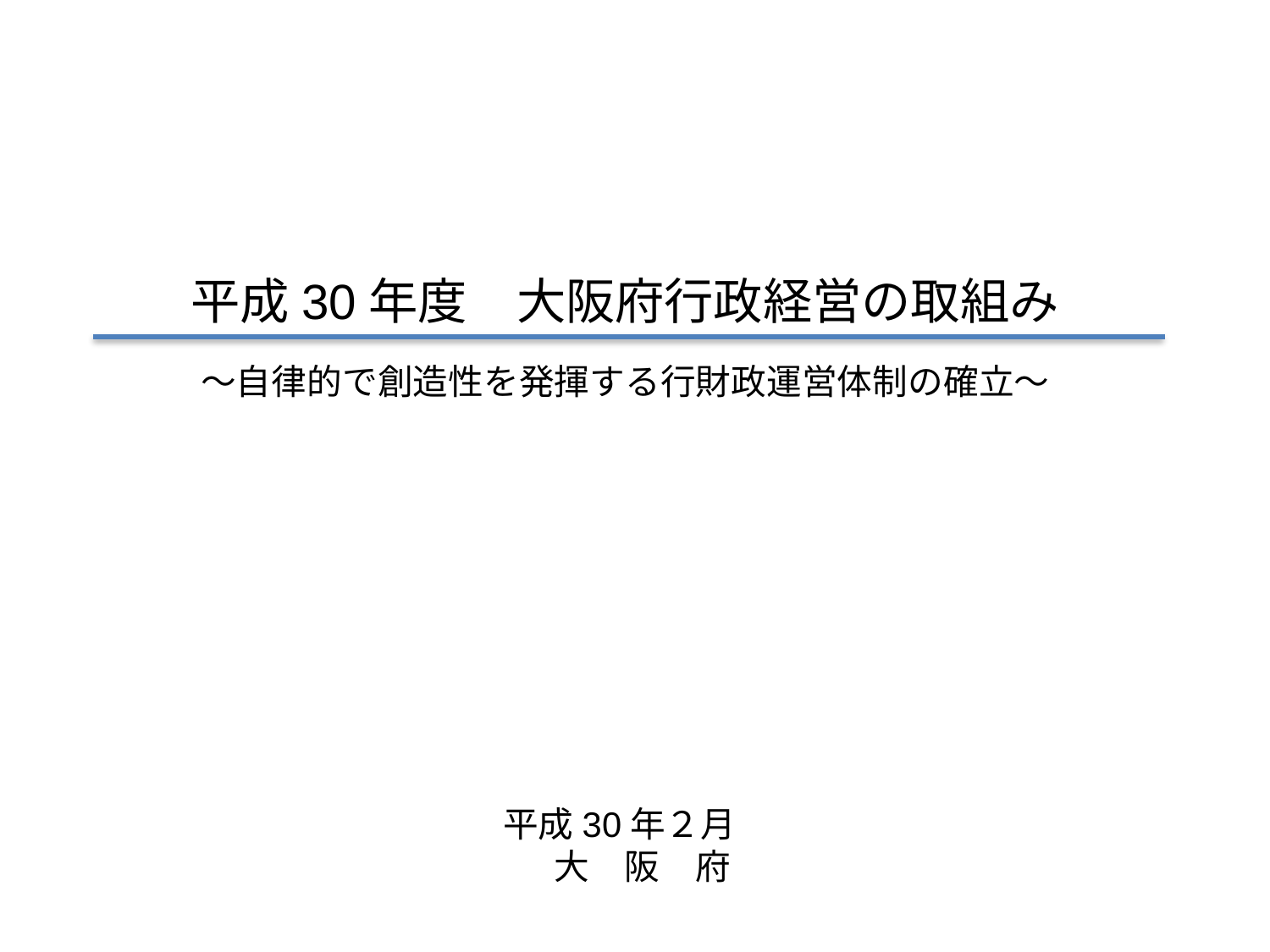

平成30年度　大阪府行政経営の取組み

～自律的で創造性を発揮する行財政運営体制の確立～
平成30年２月
大　阪　府